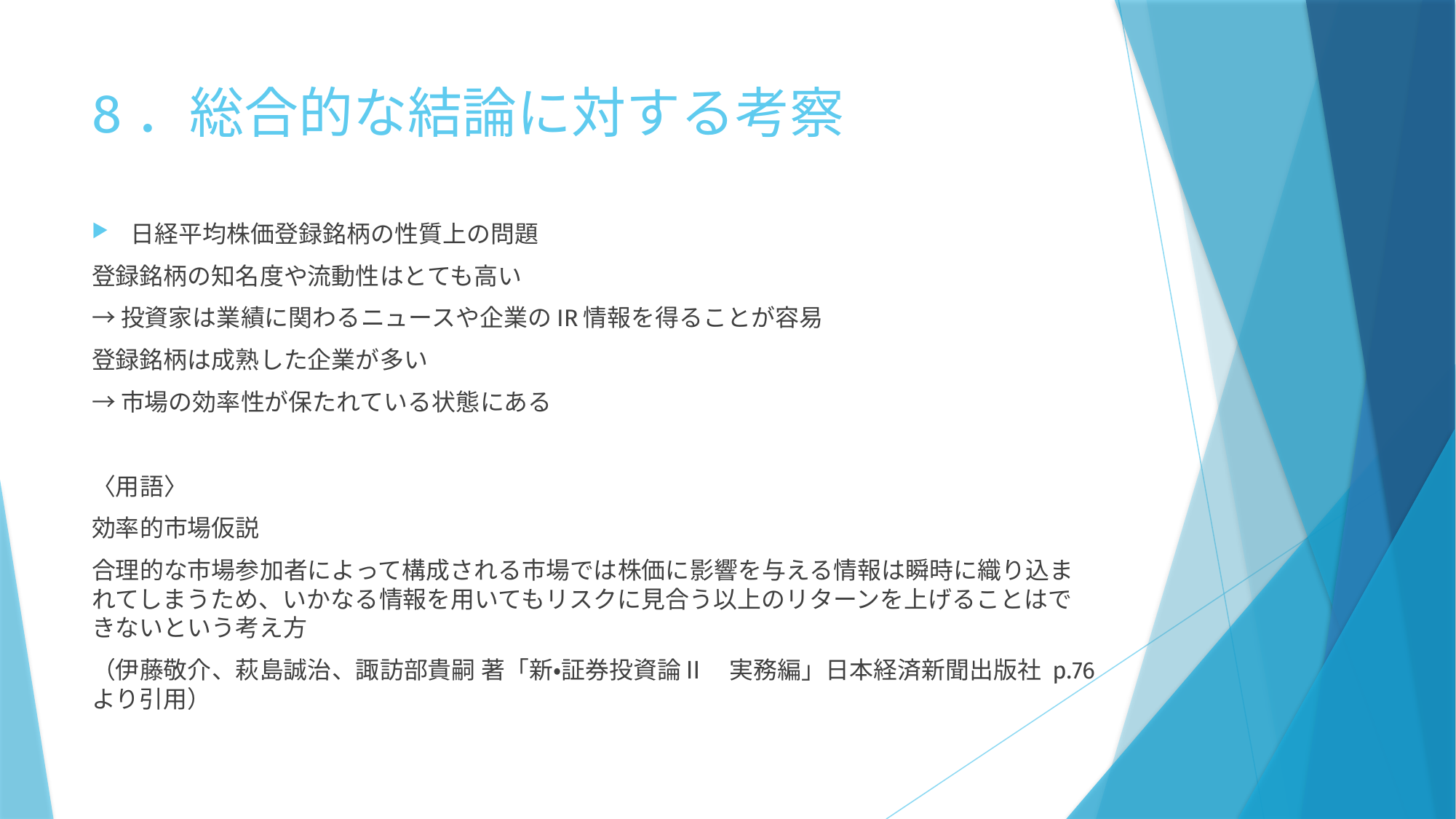

# 8．総合的な結論に対する考察
日経平均株価登録銘柄の性質上の問題
登録銘柄の知名度や流動性はとても高い
→投資家は業績に関わるニュースや企業のIR情報を得ることが容易
登録銘柄は成熟した企業が多い
→市場の効率性が保たれている状態にある

〈用語〉
効率的市場仮説
合理的な市場参加者によって構成される市場では株価に影響を与える情報は瞬時に織り込まれてしまうため、いかなる情報を用いてもリスクに見合う以上のリターンを上げることはできないという考え方
（伊藤敬介、萩島誠治、諏訪部貴嗣 著「新・証券投資論Ⅱ　実務編」日本経済新聞出版社 p.76より引用）